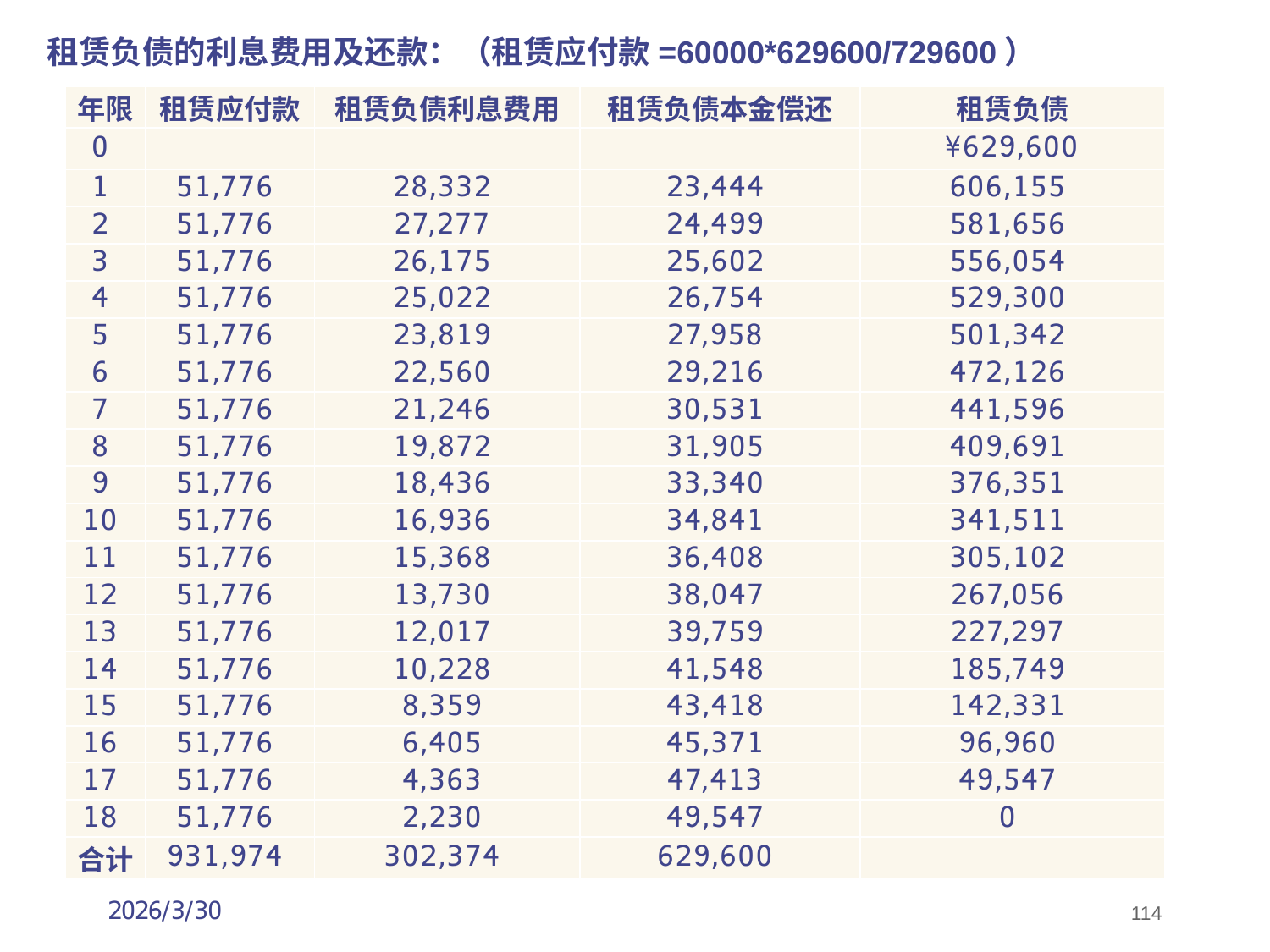

租赁负债的利息费用及还款：（租赁应付款=60000*629600/729600）
| 年限 | 租赁应付款 | 租赁负债利息费用 | 租赁负债本金偿还 | 租赁负债 |
| --- | --- | --- | --- | --- |
| 0 |  |  |  | ¥629,600 |
| 1 | 51,776 | 28,332 | 23,444 | 606,155 |
| 2 | 51,776 | 27,277 | 24,499 | 581,656 |
| 3 | 51,776 | 26,175 | 25,602 | 556,054 |
| 4 | 51,776 | 25,022 | 26,754 | 529,300 |
| 5 | 51,776 | 23,819 | 27,958 | 501,342 |
| 6 | 51,776 | 22,560 | 29,216 | 472,126 |
| 7 | 51,776 | 21,246 | 30,531 | 441,596 |
| 8 | 51,776 | 19,872 | 31,905 | 409,691 |
| 9 | 51,776 | 18,436 | 33,340 | 376,351 |
| 10 | 51,776 | 16,936 | 34,841 | 341,511 |
| 11 | 51,776 | 15,368 | 36,408 | 305,102 |
| 12 | 51,776 | 13,730 | 38,047 | 267,056 |
| 13 | 51,776 | 12,017 | 39,759 | 227,297 |
| 14 | 51,776 | 10,228 | 41,548 | 185,749 |
| 15 | 51,776 | 8,359 | 43,418 | 142,331 |
| 16 | 51,776 | 6,405 | 45,371 | 96,960 |
| 17 | 51,776 | 4,363 | 47,413 | 49,547 |
| 18 | 51,776 | 2,230 | 49,547 | 0 |
| 合计 | 931,974 | 302,374 | 629,600 |  |
2026/3/30
114